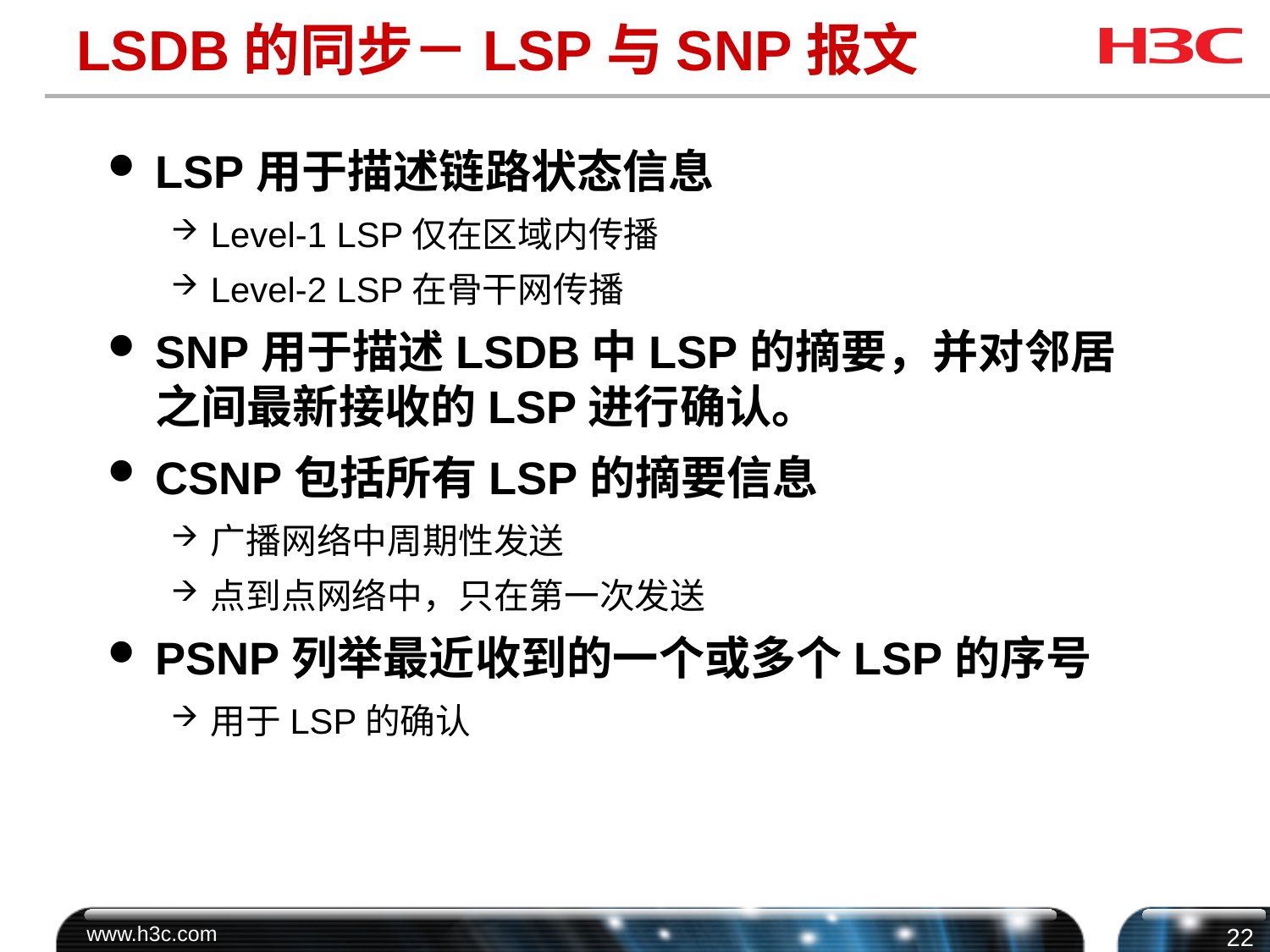

# LSDB的同步－LSP与SNP报文
LSP用于描述链路状态信息
Level-1 LSP仅在区域内传播
Level-2 LSP在骨干网传播
SNP用于描述LSDB中LSP的摘要，并对邻居之间最新接收的LSP进行确认。
CSNP包括所有LSP的摘要信息
广播网络中周期性发送
点到点网络中，只在第一次发送
PSNP列举最近收到的一个或多个LSP的序号
用于LSP的确认